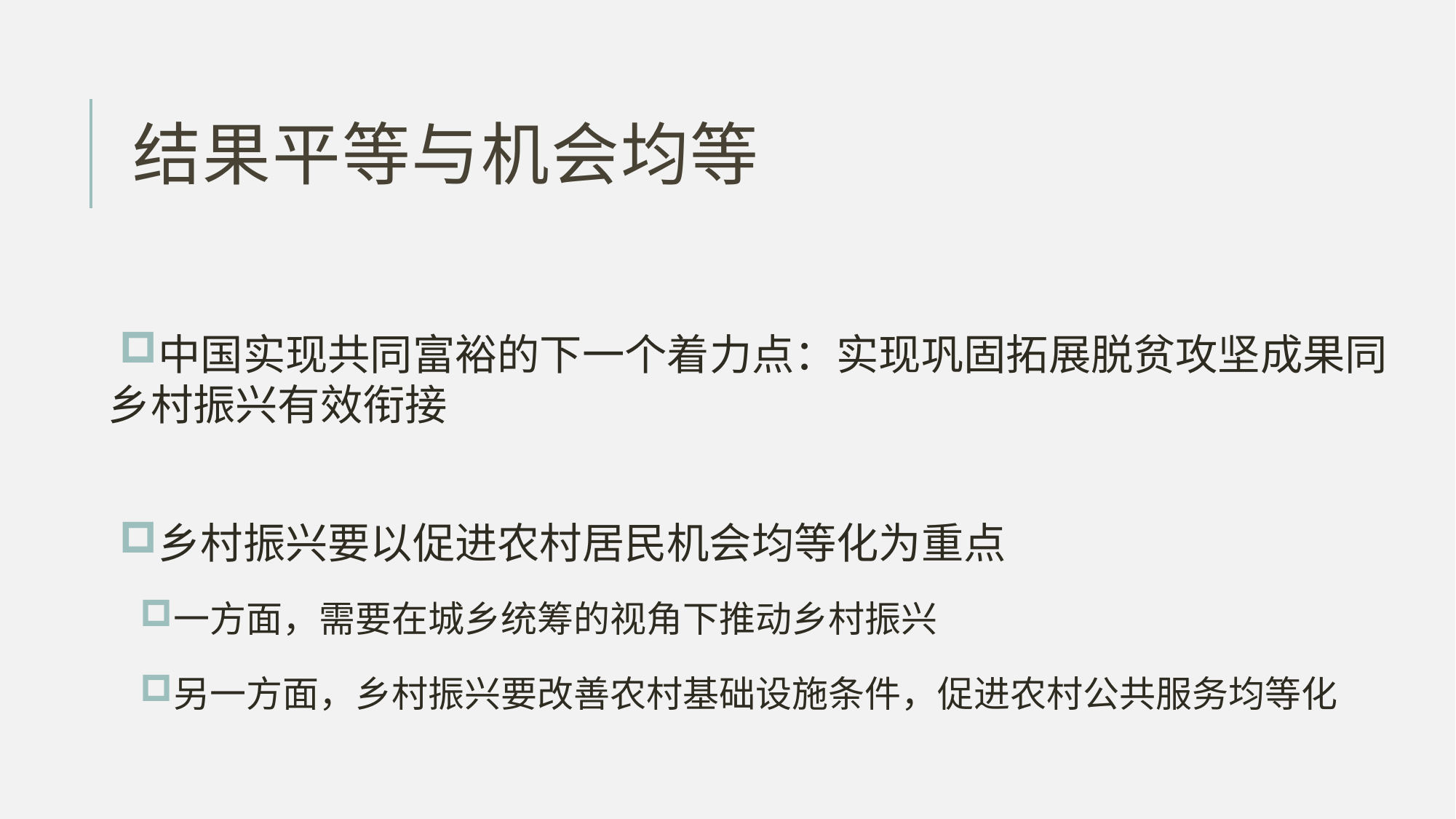

# 结果平等与机会均等
中国实现共同富裕的下一个着力点：实现巩固拓展脱贫攻坚成果同乡村振兴有效衔接

乡村振兴要以促进农村居民机会均等化为重点
一方面，需要在城乡统筹的视角下推动乡村振兴
另一方面，乡村振兴要改善农村基础设施条件，促进农村公共服务均等化